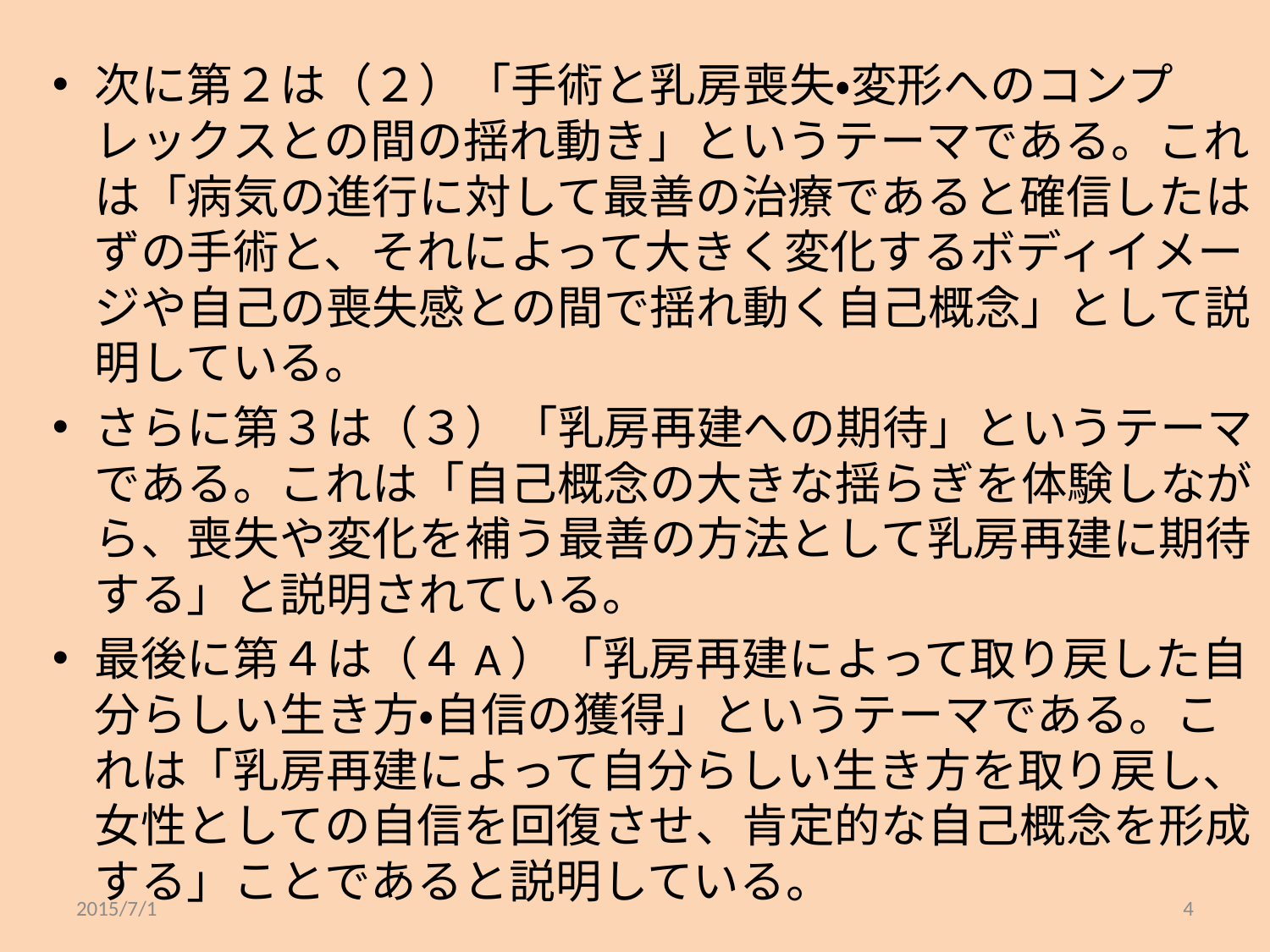

次に第２は（２）「手術と乳房喪失・変形へのコンプレックスとの間の揺れ動き」というテーマである。これは「病気の進行に対して最善の治療であると確信したはずの手術と、それによって大きく変化するボディイメージや自己の喪失感との間で揺れ動く自己概念」として説明している。
さらに第３は（３）「乳房再建への期待」というテーマである。これは「自己概念の大きな揺らぎを体験しながら、喪失や変化を補う最善の方法として乳房再建に期待する」と説明されている。
最後に第４は（４A）「乳房再建によって取り戻した自分らしい生き方・自信の獲得」というテーマである。これは「乳房再建によって自分らしい生き方を取り戻し、女性としての自信を回復させ、肯定的な自己概念を形成する」ことであると説明している。

2015/7/1
4